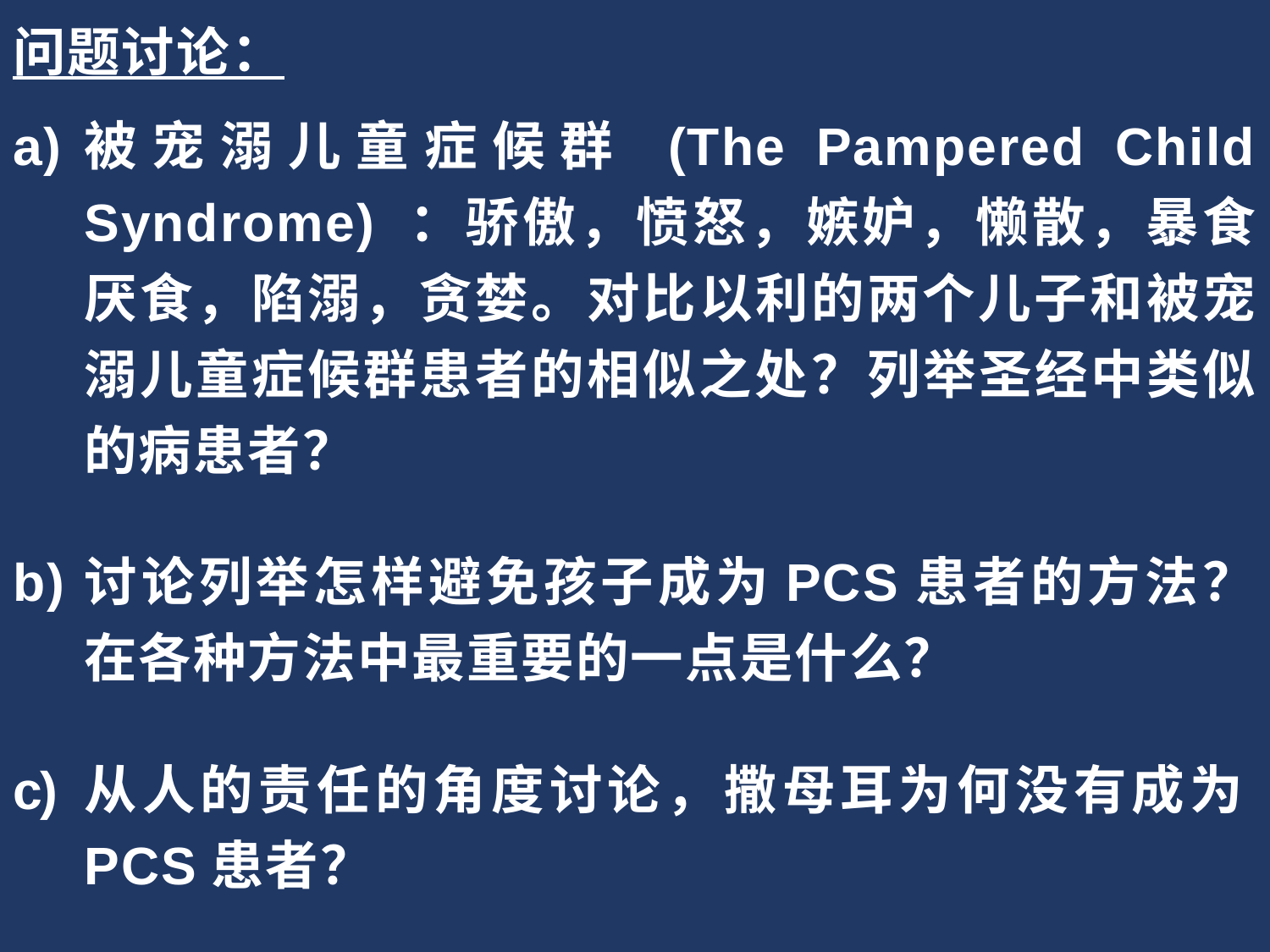

问题讨论：
被宠溺儿童症候群 (The Pampered Child Syndrome) ：骄傲，愤怒，嫉妒，懒散，暴食厌食，陷溺，贪婪。对比以利的两个儿子和被宠溺儿童症候群患者的相似之处？列举圣经中类似的病患者？

讨论列举怎样避免孩子成为PCS患者的方法？在各种方法中最重要的一点是什么？

从人的责任的角度讨论，撒母耳为何没有成为PCS患者？